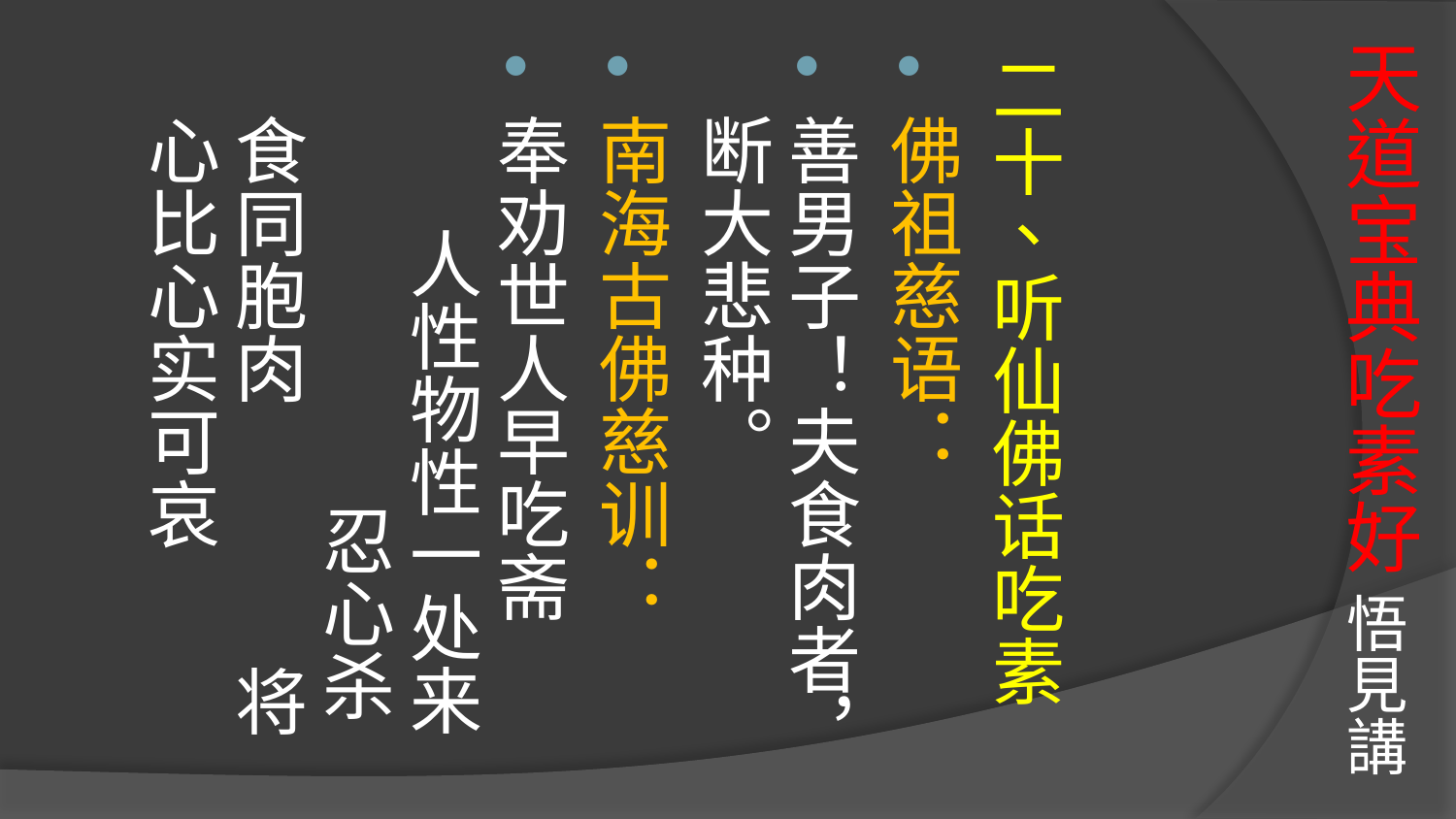

# 天道宝典吃素好 悟見講
二十、听仙佛话吃素
佛祖慈语：
善男子！夫食肉者，断大悲种。
南海古佛慈训：
奉劝世人早吃斋                  人性物性一处来                            忍心杀食同胞肉                将心比心实可哀